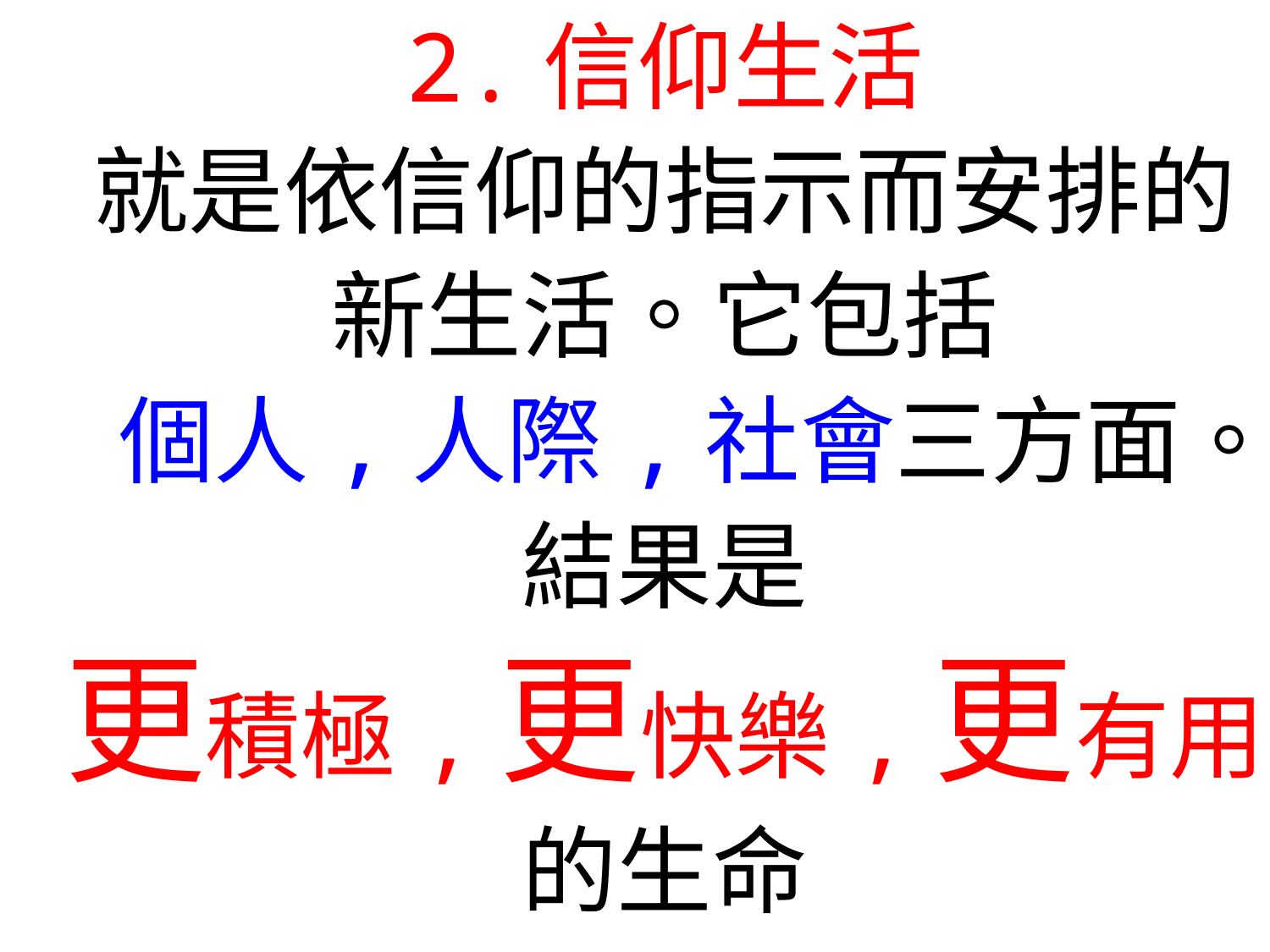

2.信仰生活
就是依信仰的指示而安排的
新生活。它包括
  個人,人際,社會三方面。
結果是
更積極,更快樂,更有用
的生命